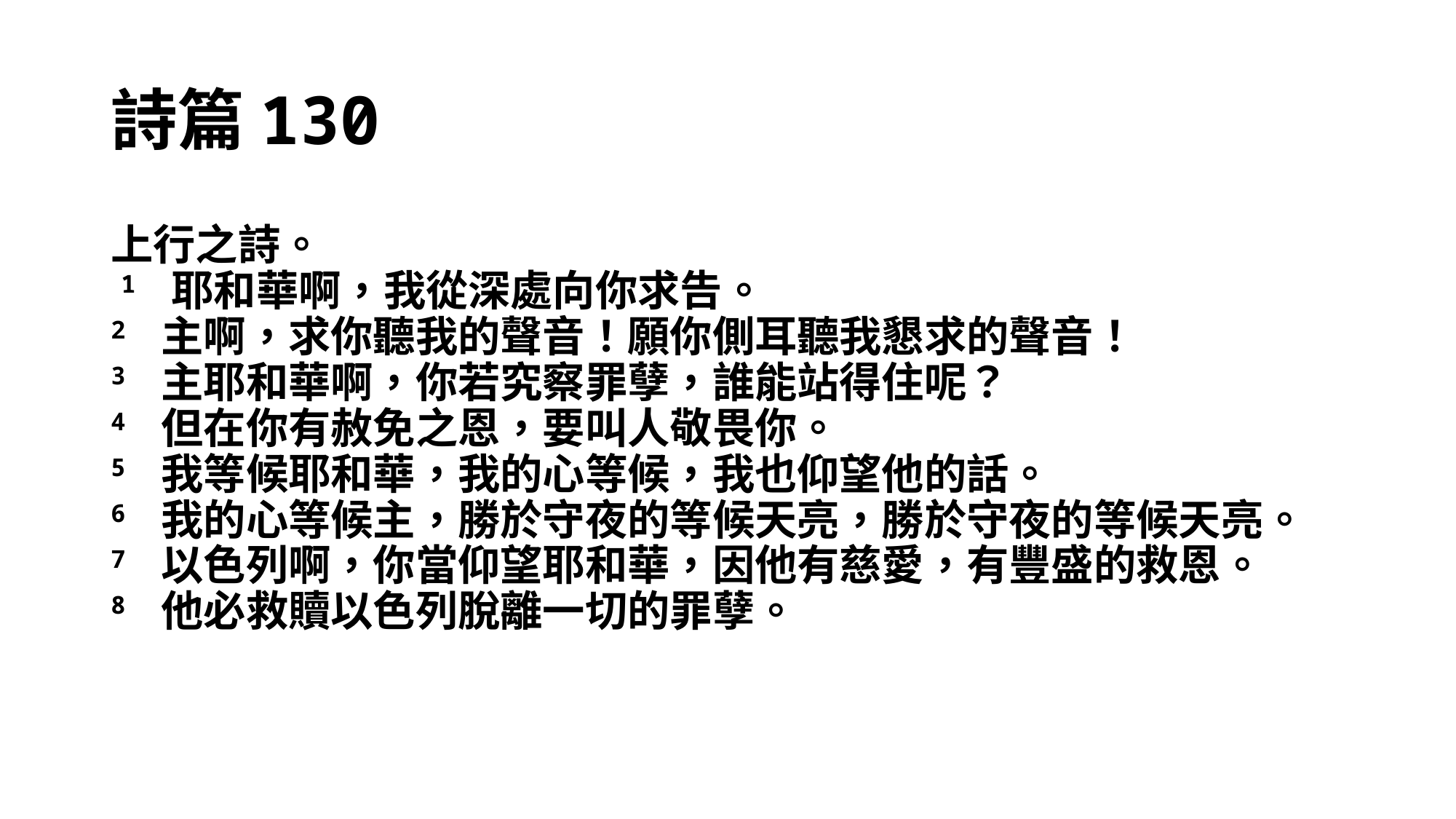

# 詩篇130
上行之詩。
​1 耶和華啊，我從深處向你求告。
2 主啊，求你聽我的聲音！願你側耳聽我懇求的聲音！
3 主耶和華啊，你若究察罪孽，誰能站得住呢？
4 但在你有赦免之恩，要叫人敬畏你。
5 我等候耶和華，我的心等候，我也仰望他的話。
6 我的心等候主，勝於守夜的等候天亮，勝於守夜的等候天亮。
7 以色列啊，你當仰望耶和華，因他有慈愛，有豐盛的救恩。
8 他必救贖以色列脫離一切的罪孽。